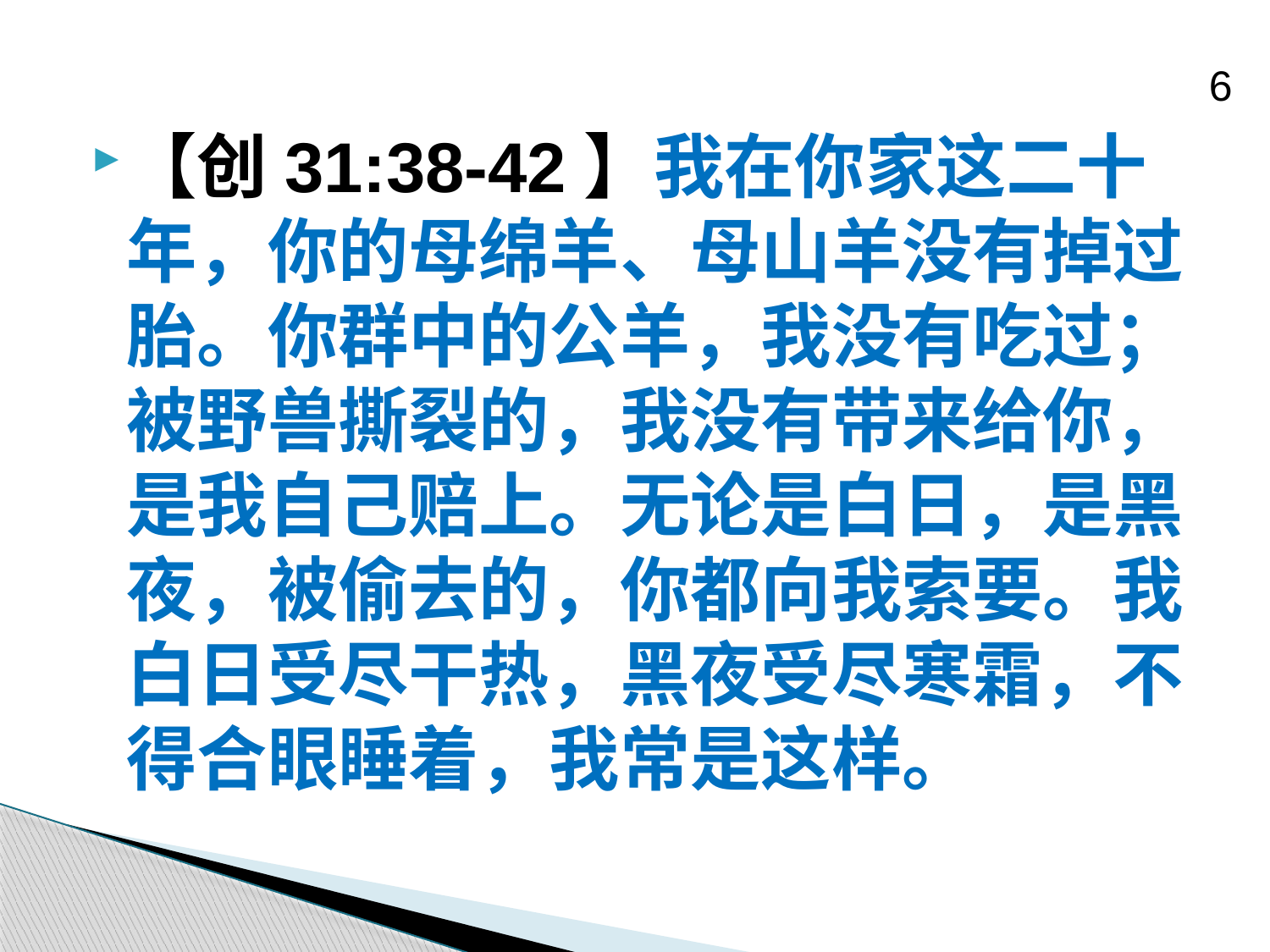

6
【创31:38-42】我在你家这二十年，你的母绵羊、母山羊没有掉过胎。你群中的公羊，我没有吃过；被野兽撕裂的，我没有带来给你，是我自己赔上。无论是白日，是黑夜，被偷去的，你都向我索要。我白日受尽干热，黑夜受尽寒霜，不得合眼睡着，我常是这样。